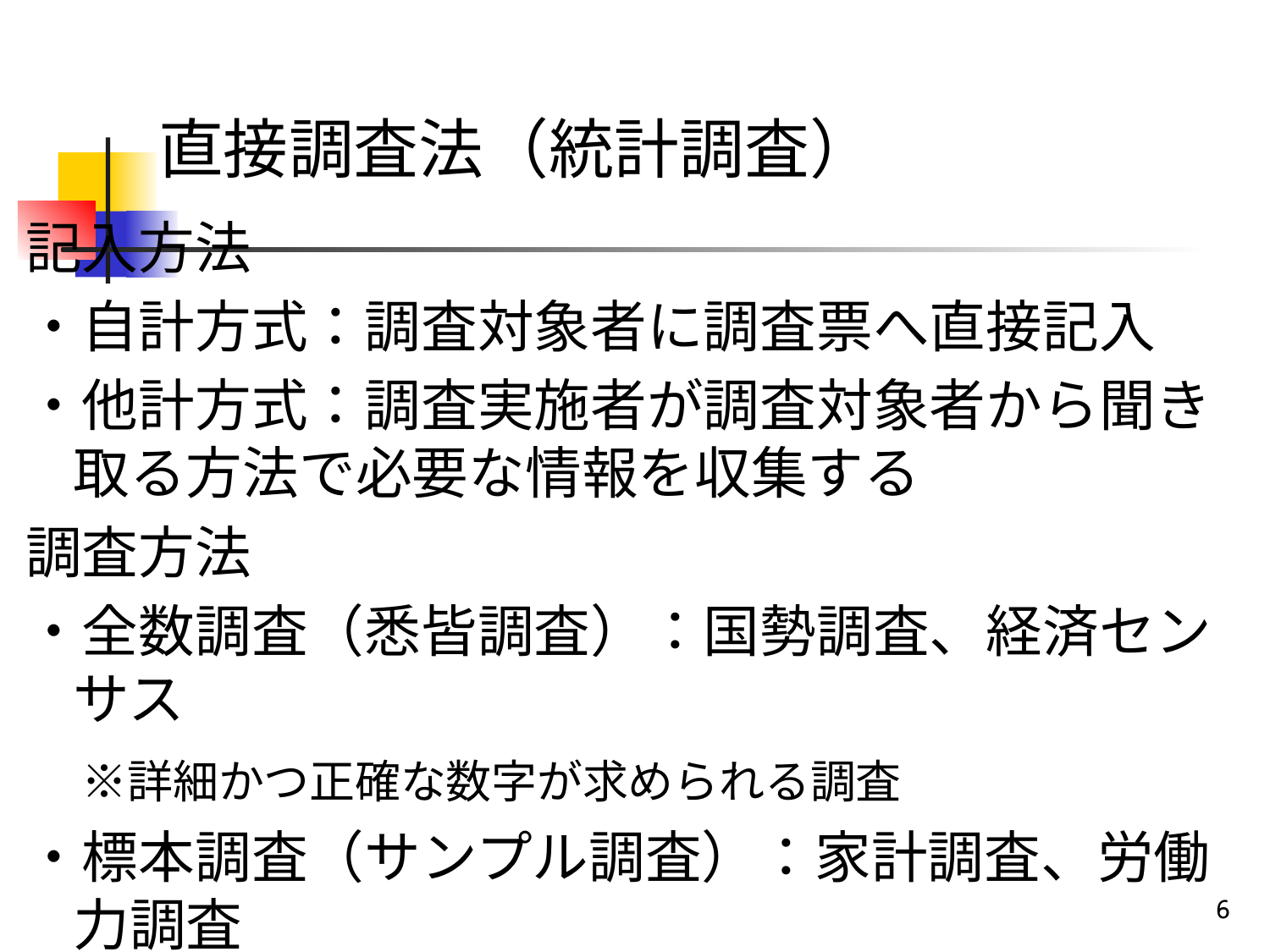

# 直接調査法（統計調査）
記入方法
・自計方式：調査対象者に調査票へ直接記入
・他計方式：調査実施者が調査対象者から聞き取る方法で必要な情報を収集する
調査方法
・全数調査（悉皆調査）：国勢調査、経済センサス
　※詳細かつ正確な数字が求められる調査
・標本調査（サンプル調査）：家計調査、労働力調査
　※短期間の周期で継続して行われる調査
6